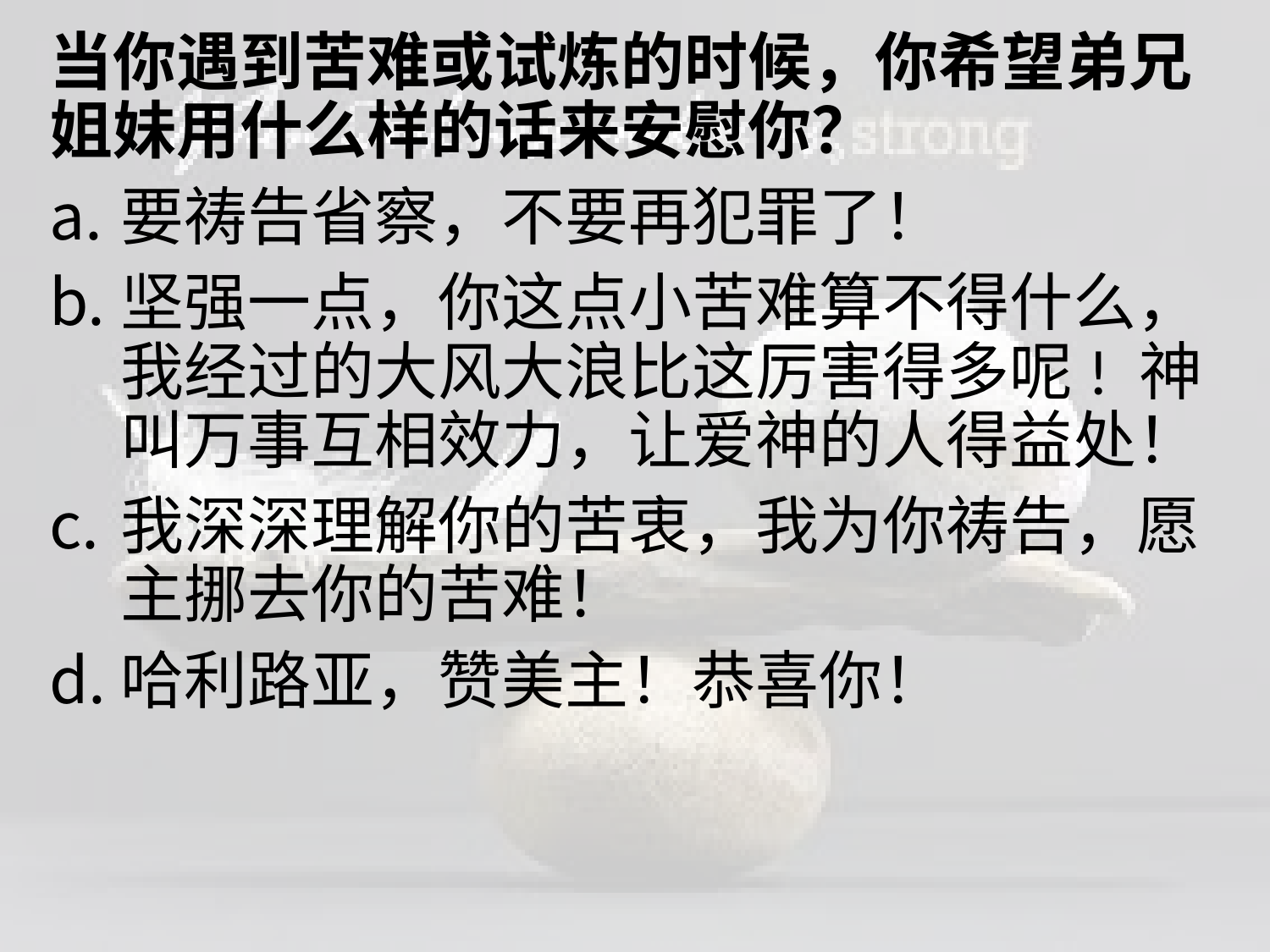

当你遇到苦难或试炼的时候，你希望弟兄姐妹用什么样的话来安慰你？
要祷告省察，不要再犯罪了！
坚强一点，你这点小苦难算不得什么，我经过的大风大浪比这厉害得多呢! 神叫万事互相效力，让爱神的人得益处！
我深深理解你的苦衷，我为你祷告，愿主挪去你的苦难！
哈利路亚，赞美主！恭喜你！